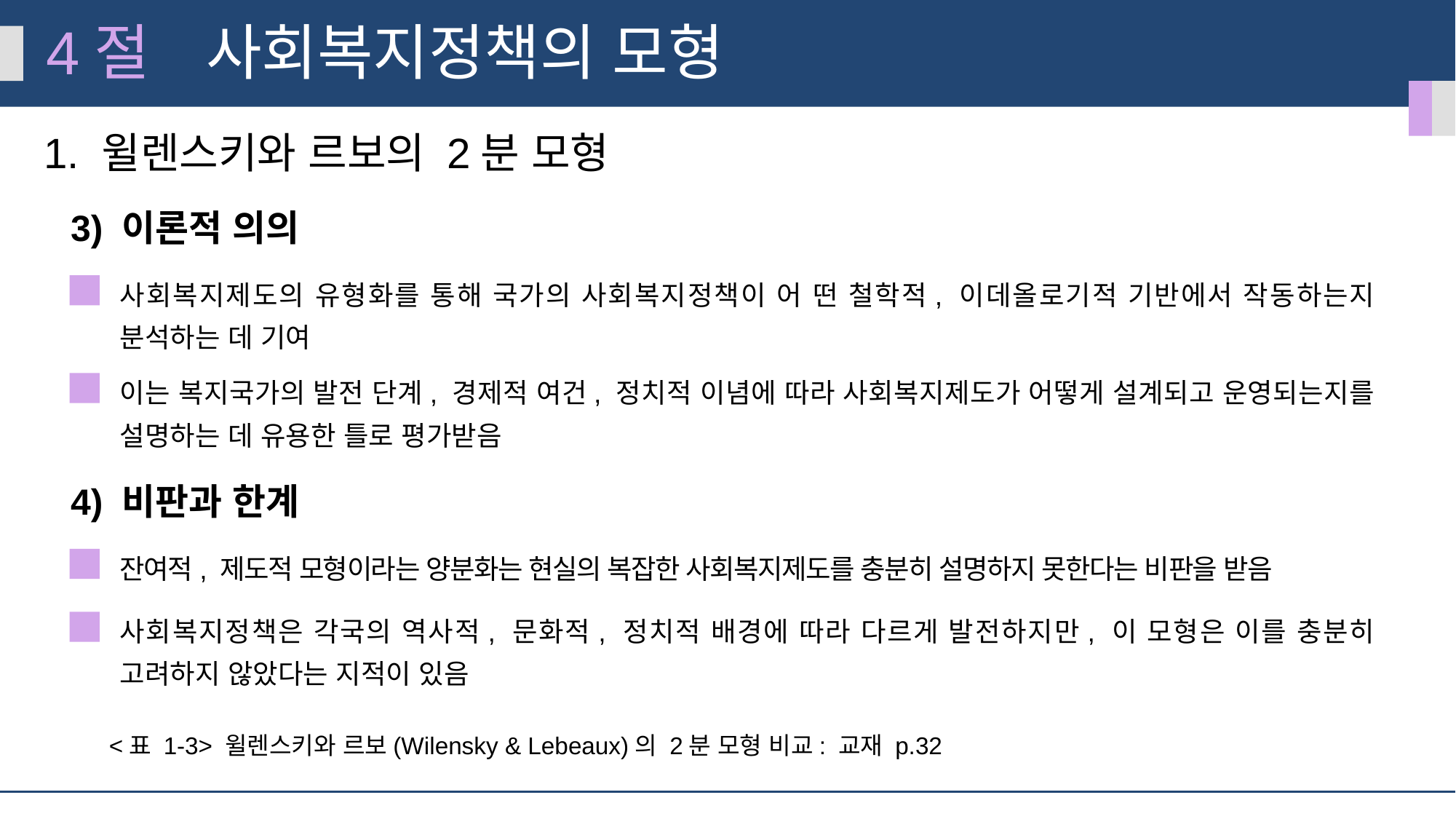

4절
사회복지정책의 모형
1. 윌렌스키와 르보의 2분 모형
3) 이론적 의의
사회복지제도의 유형화를 통해 국가의 사회복지정책이 어 떤 철학적, 이데올로기적 기반에서 작동하는지 분석하는 데 기여

이는 복지국가의 발전 단계, 경제적 여건, 정치적 이념에 따라 사회복지제도가 어떻게 설계되고 운영되는지를 설명하는 데 유용한 틀로 평가받음

4) 비판과 한계
잔여적, 제도적 모형이라는 양분화는 현실의 복잡한 사회복지제도를 충분히 설명하지 못한다는 비판을 받음

사회복지정책은 각국의 역사적, 문화적, 정치적 배경에 따라 다르게 발전하지만, 이 모형은 이를 충분히 고려하지 않았다는 지적이 있음

<표 1-3> 윌렌스키와 르보(Wilensky & Lebeaux)의 2분 모형 비교: 교재 p.32